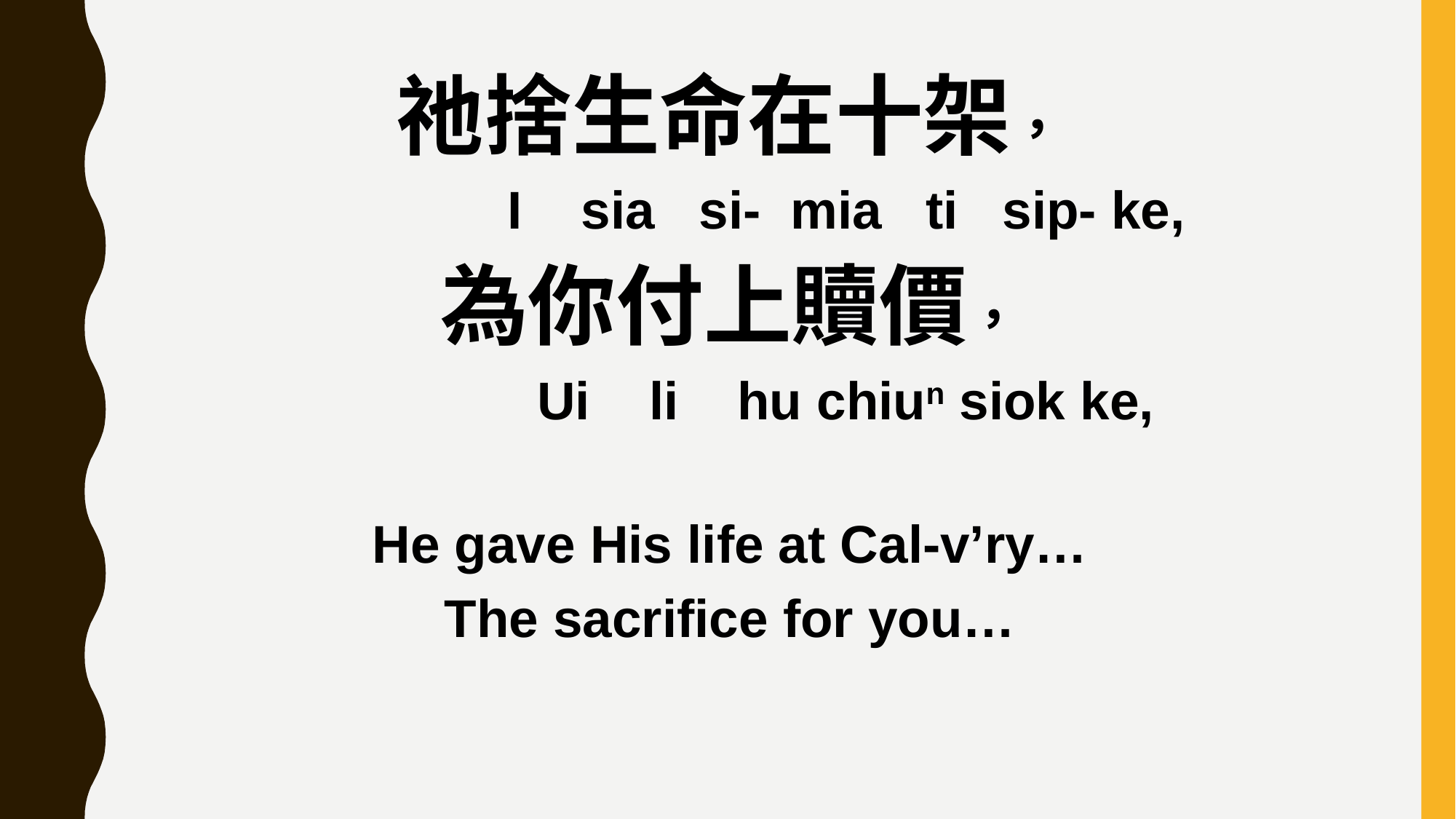

祂捨生命在十架，
                     I    sia   si-  mia   ti   sip- ke,
為你付上贖價，
                       Ui    li    hu chiun siok ke,

He gave His life at Cal-v’ry…
The sacrifice for you…